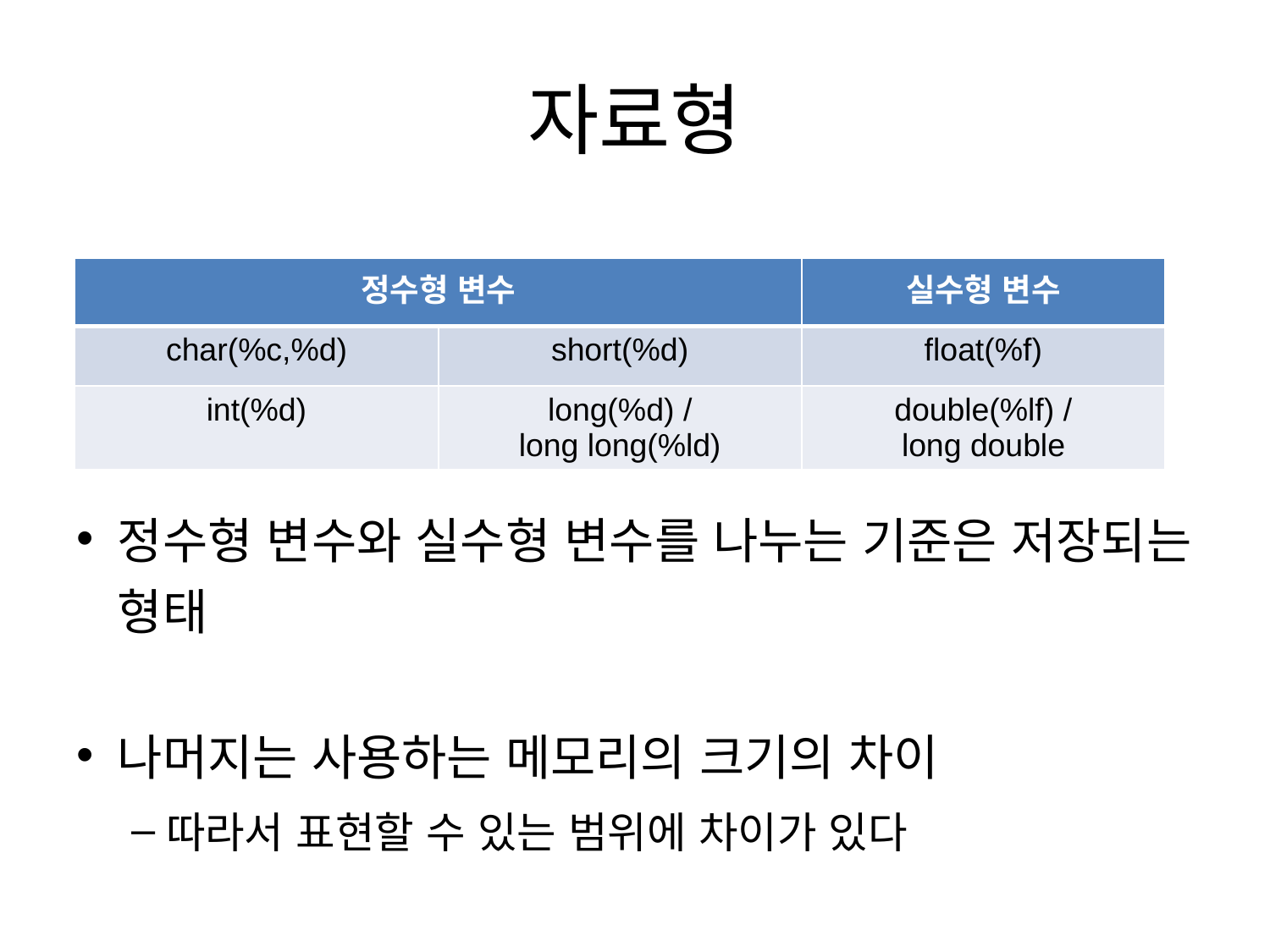

# 자료형
| 정수형 변수 |  | 실수형 변수 |
| --- | --- | --- |
| char(%c,%d) | short(%d) | float(%f) |
| int(%d) | long(%d) / long long(%ld) | double(%lf) / long double |
정수형 변수와 실수형 변수를 나누는 기준은 저장되는 형태

나머지는 사용하는 메모리의 크기의 차이
따라서 표현할 수 있는 범위에 차이가 있다